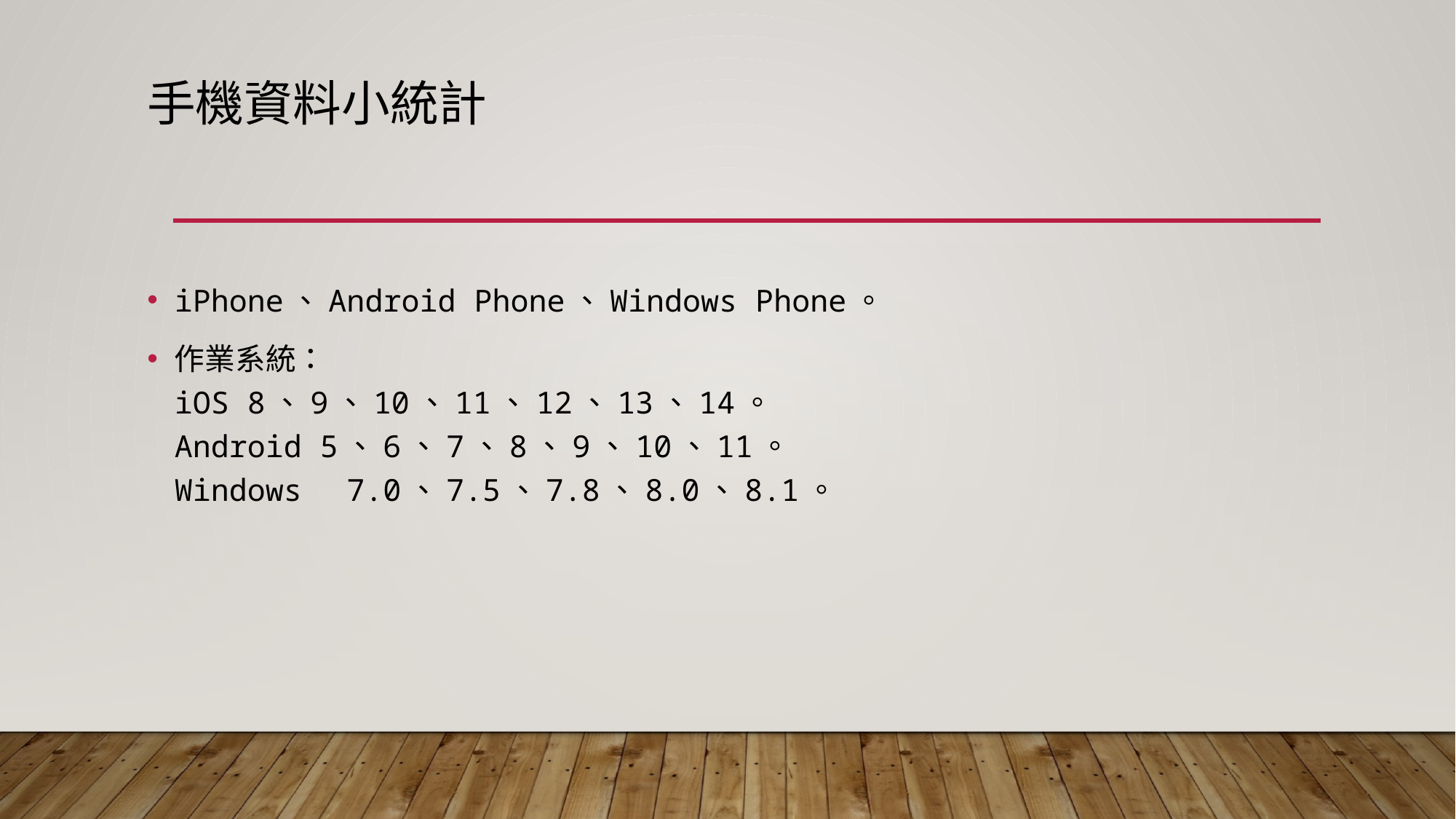

# 手機資料小統計
iPhone、Android Phone、Windows Phone。
作業系統：
iOS 8、9、10、11、12、13、14。
Android 5、6、7、8、9、10、11。
Windows　7.0、7.5、7.8、8.0、8.1。